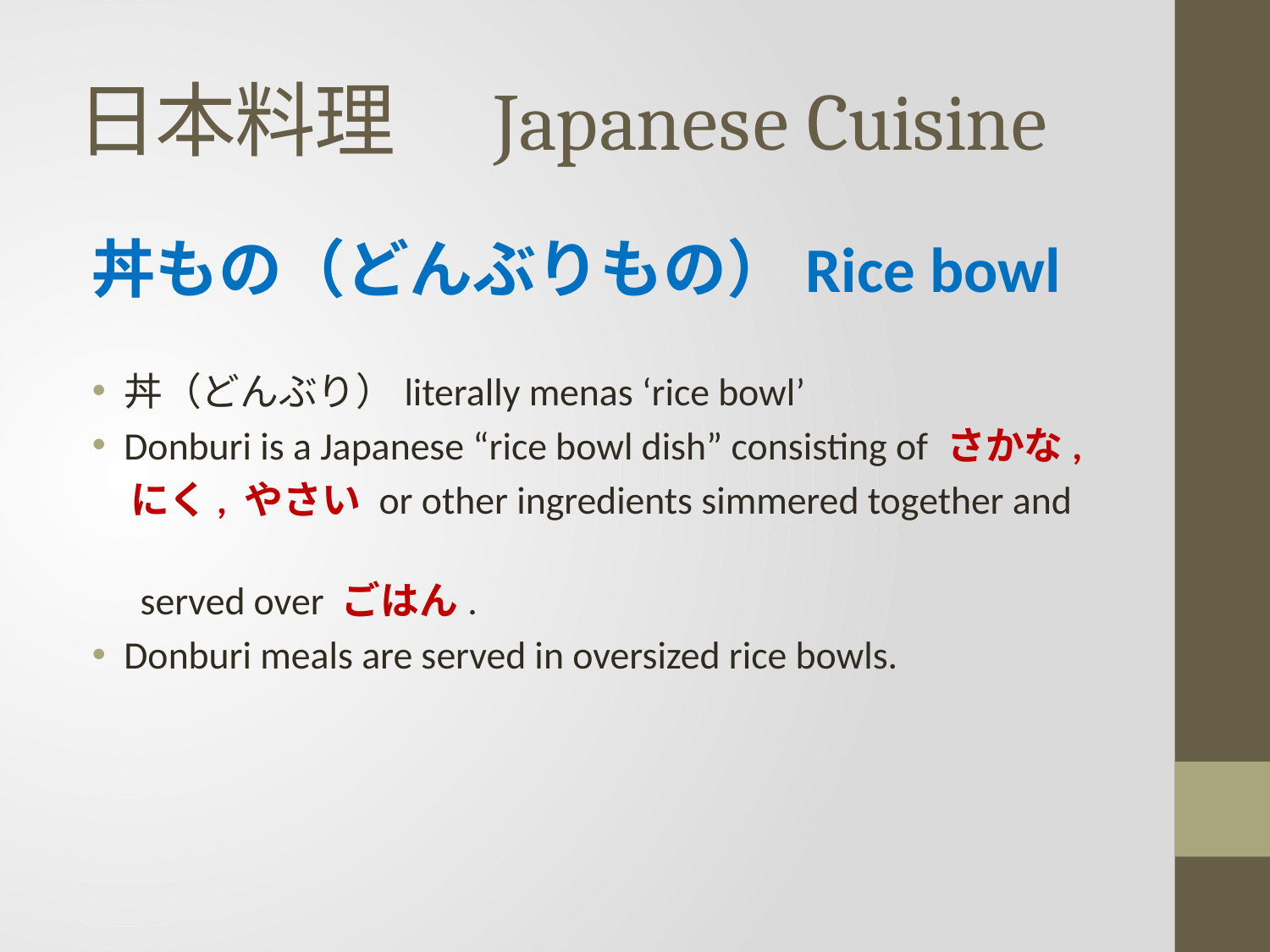

# 日本料理　Japanese Cuisine
丼もの（どんぶりもの）Rice bowl

丼（どんぶり）literally menas ‘rice bowl’
Donburi is a Japanese “rice bowl dish” consisting of さかな,
　にく, やさい or other ingredients simmered together and
　served over ごはん.
Donburi meals are served in oversized rice bowls.